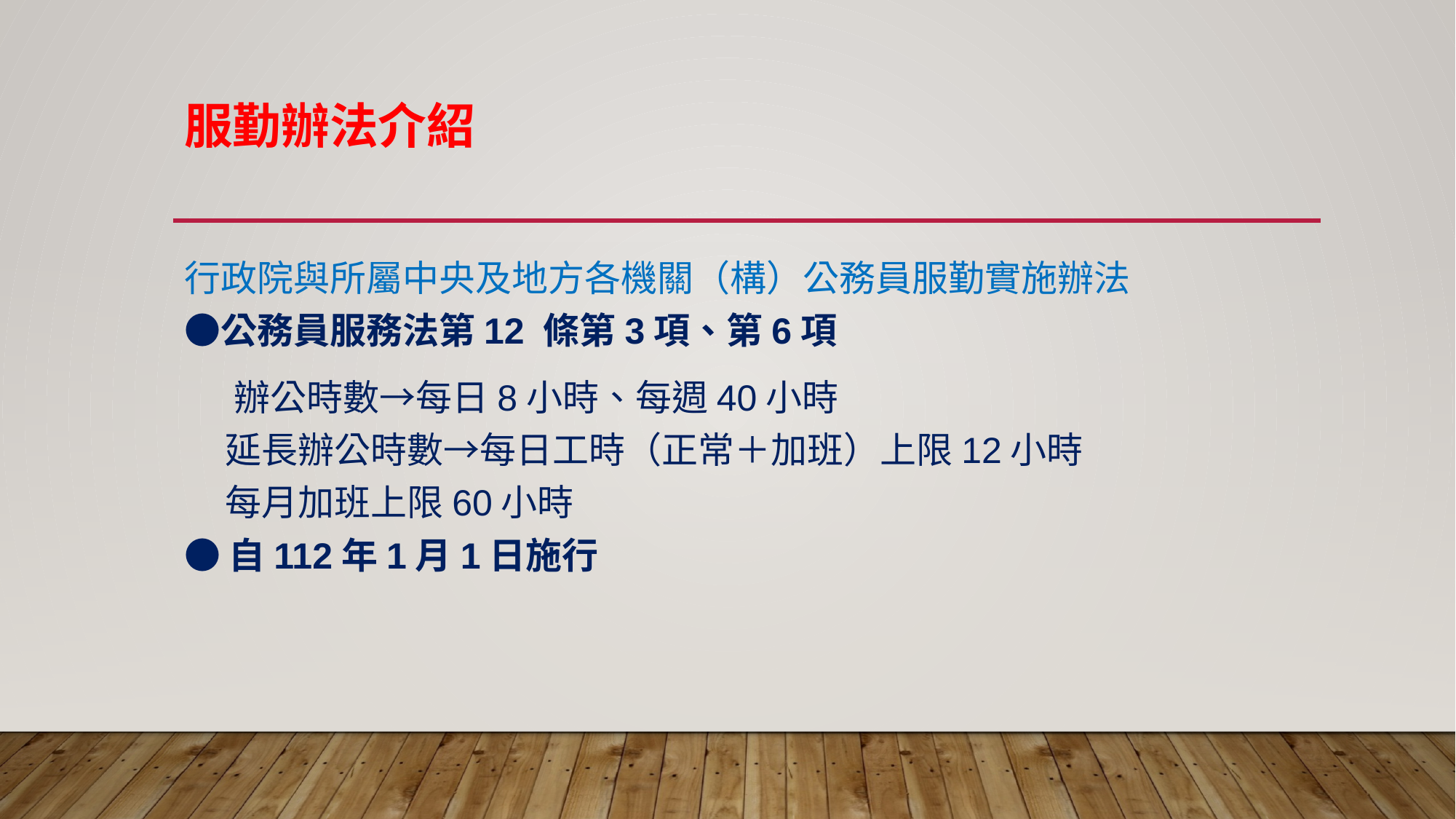

# 服勤辦法介紹
行政院與所屬中央及地方各機關（構）公務員服勤實施辦法
●公務員服務法第12 條第3項、第6項
     辦公時數→每日8小時、每週40小時
     延長辦公時數→每日工時（正常＋加班）上限12小時
     每月加班上限60小時
● 自112年1月1日施行